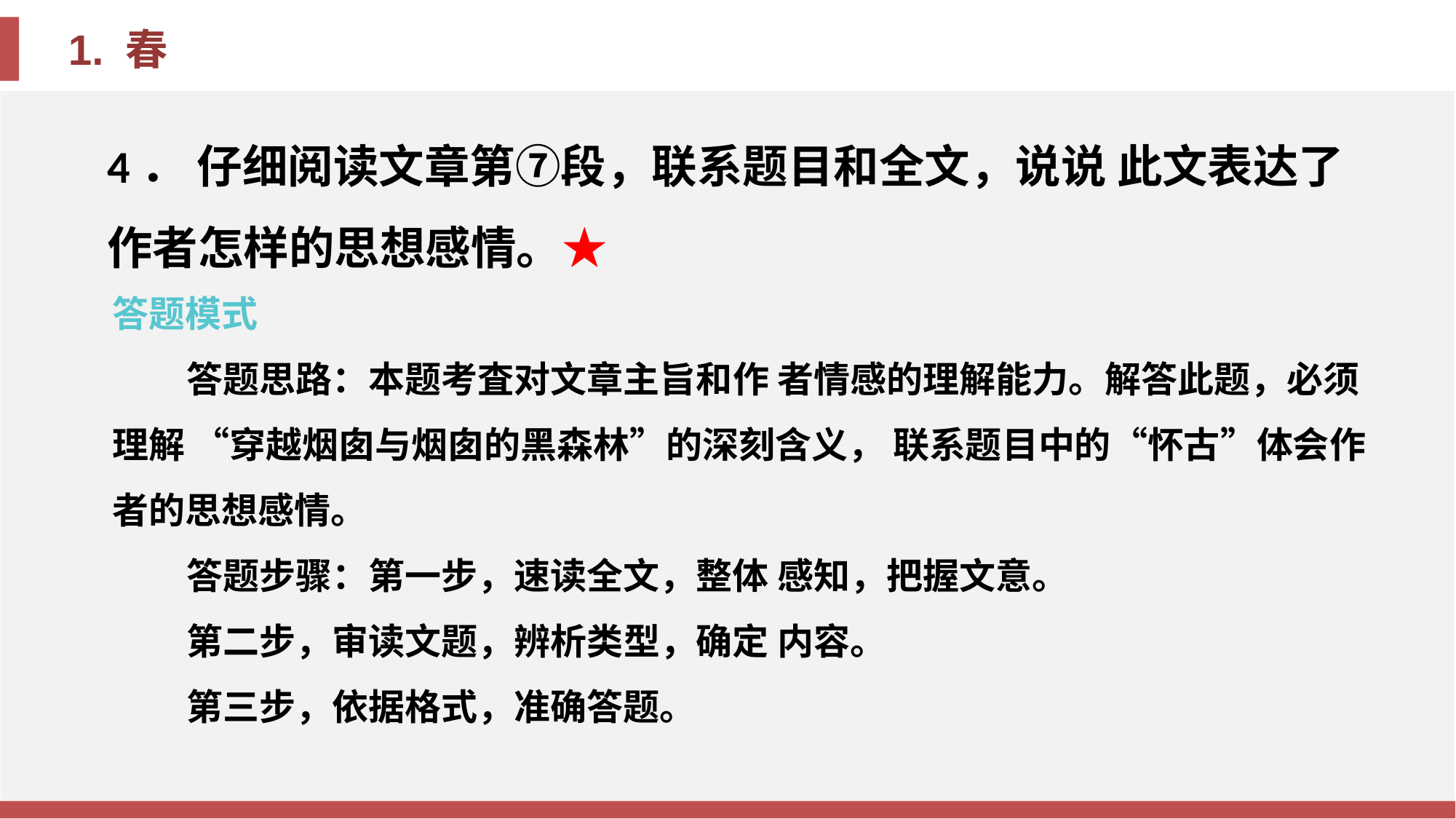

4． 仔细阅读文章第⑦段，联系题目和全文，说说 此文表达了作者怎样的思想感情。★

答题模式
答题思路：本题考査对文章主旨和作 者情感的理解能力。解答此题，必须理解 “穿越烟囱与烟囱的黑森林”的深刻含义， 联系题目中的“怀古”体会作者的思想感情。
答题步骤：第一步，速读全文，整体 感知，把握文意。
第二步，审读文题，辨析类型，确定 内容。
第三步，依据格式，准确答题。